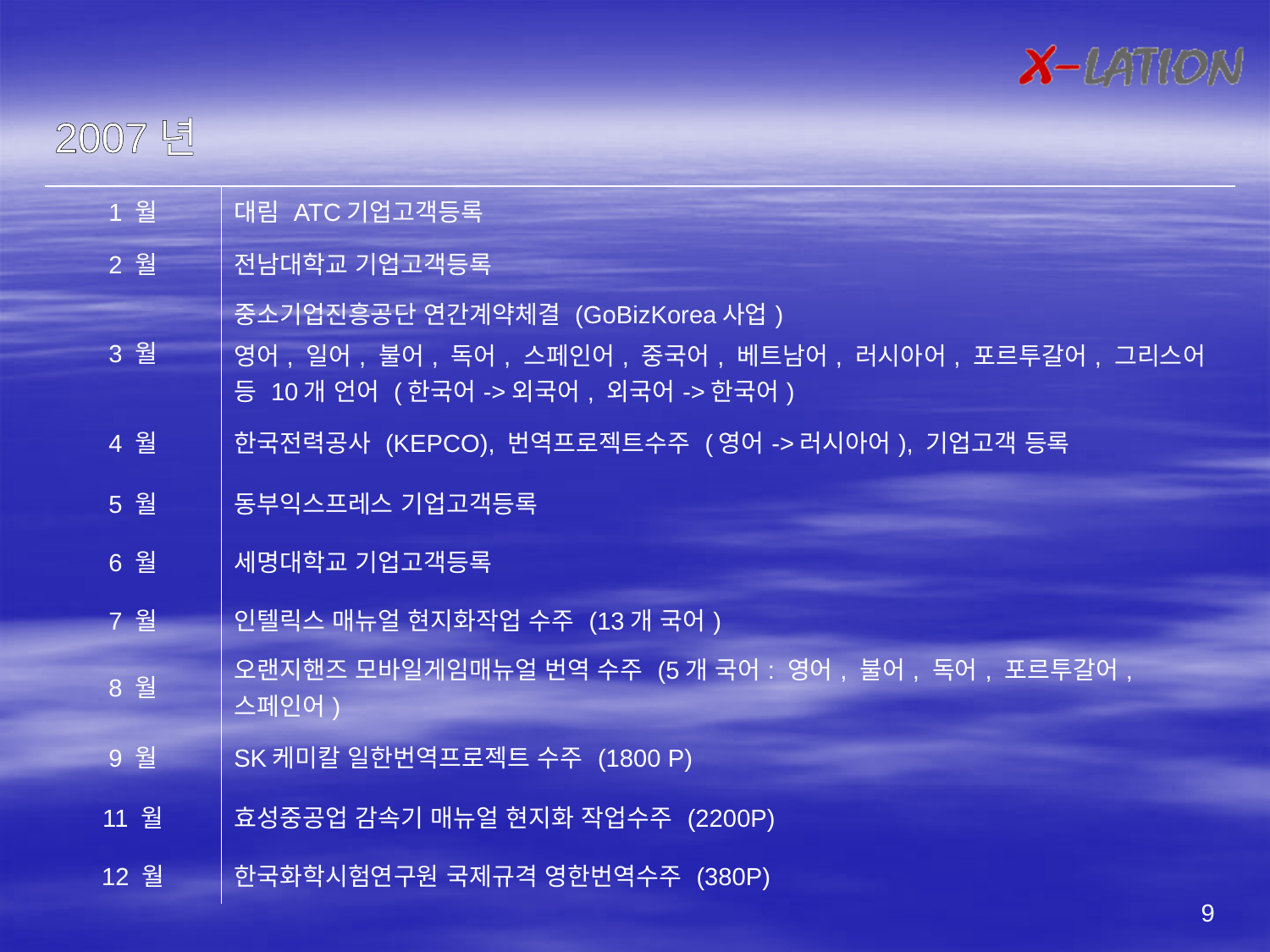

2007년
| 1 월 | 대림 ATC기업고객등록 |
| --- | --- |
| 2 월 | 전남대학교 기업고객등록 |
| 3 월 | 중소기업진흥공단 연간계약체결 (GoBizKorea사업) 영어, 일어, 불어, 독어, 스페인어, 중국어, 베트남어, 러시아어, 포르투갈어, 그리스어 등 10개 언어 (한국어->외국어, 외국어->한국어) |
| 4 월 | 한국전력공사 (KEPCO), 번역프로젝트수주 (영어->러시아어), 기업고객 등록 |
| 5 월 | 동부익스프레스 기업고객등록 |
| 6 월 | 세명대학교 기업고객등록 |
| 7 월 | 인텔릭스 매뉴얼 현지화작업 수주 (13개 국어) |
| 8 월 | 오랜지핸즈 모바일게임매뉴얼 번역 수주 (5개 국어: 영어, 불어, 독어, 포르투갈어, 스페인어) |
| 9 월 | SK케미칼 일한번역프로젝트 수주 (1800 P) |
| 11 월 | 효성중공업 감속기 매뉴얼 현지화 작업수주 (2200P) |
| 12 월 | 한국화학시험연구원 국제규격 영한번역수주 (380P) |
9